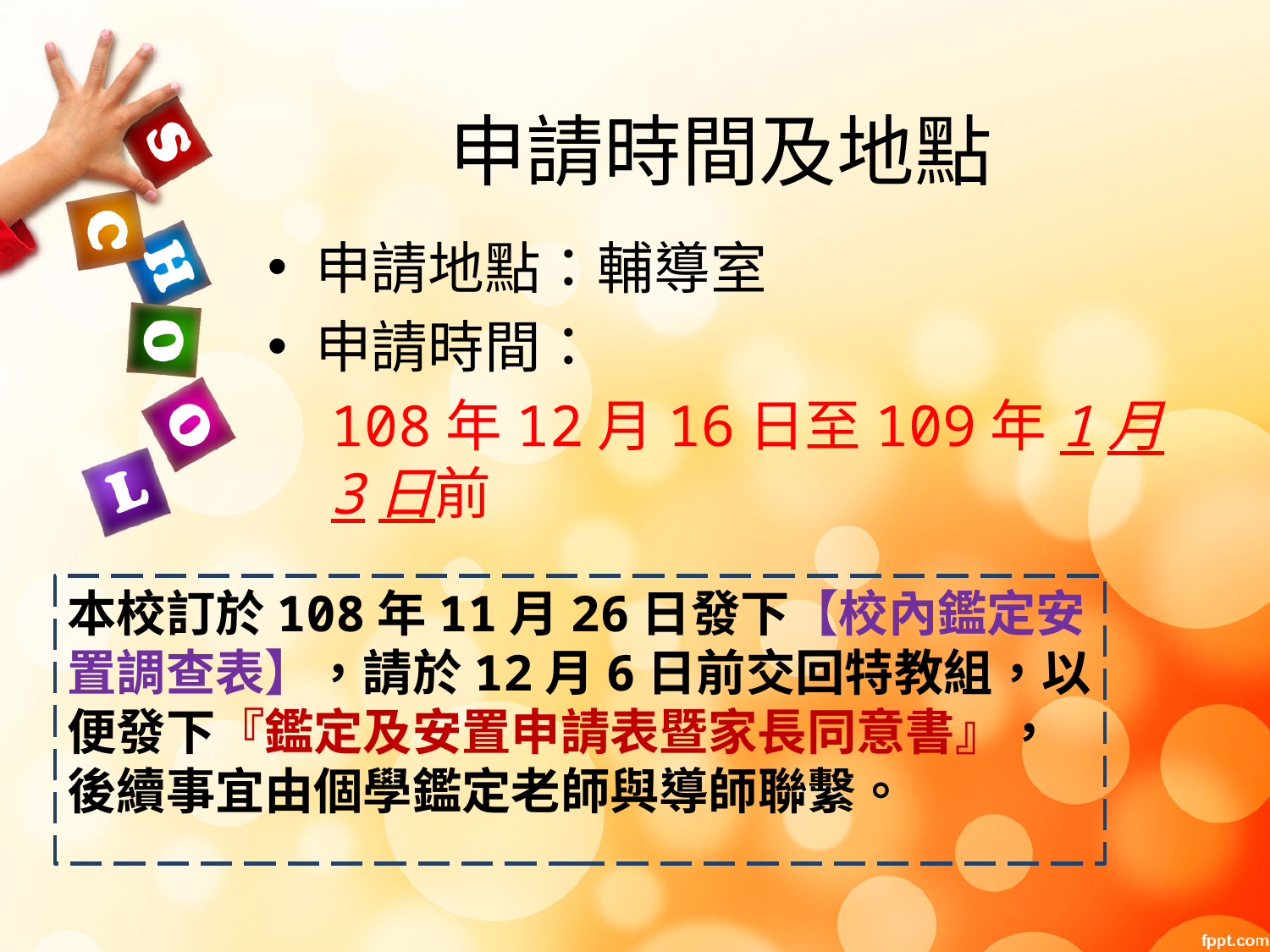

# 申請時間及地點
申請地點：輔導室
申請時間：
108年12月16日至109年1月3日前
本校訂於108年11月26日發下【校內鑑定安置調查表】，請於12月6日前交回特教組，以便發下『鑑定及安置申請表暨家長同意書』，後續事宜由個學鑑定老師與導師聯繫。